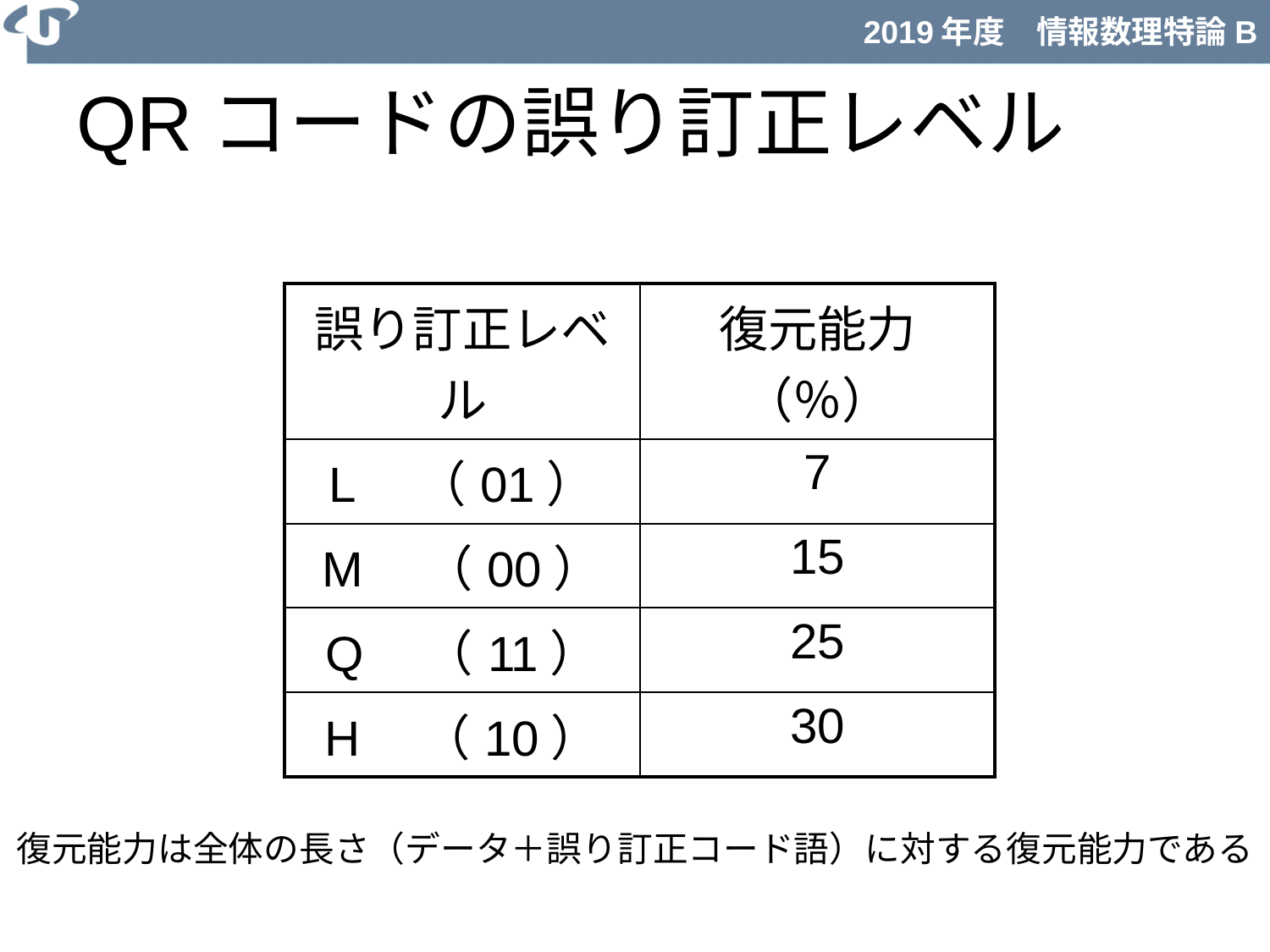

# QRコードの誤り訂正レベル
| 誤り訂正レベル | 復元能力（％） |
| --- | --- |
| L　（01） | 7 |
| M　（00） | 15 |
| Q　（11） | 25 |
| H　（10） | 30 |
復元能力は全体の長さ（データ＋誤り訂正コード語）に対する復元能力である